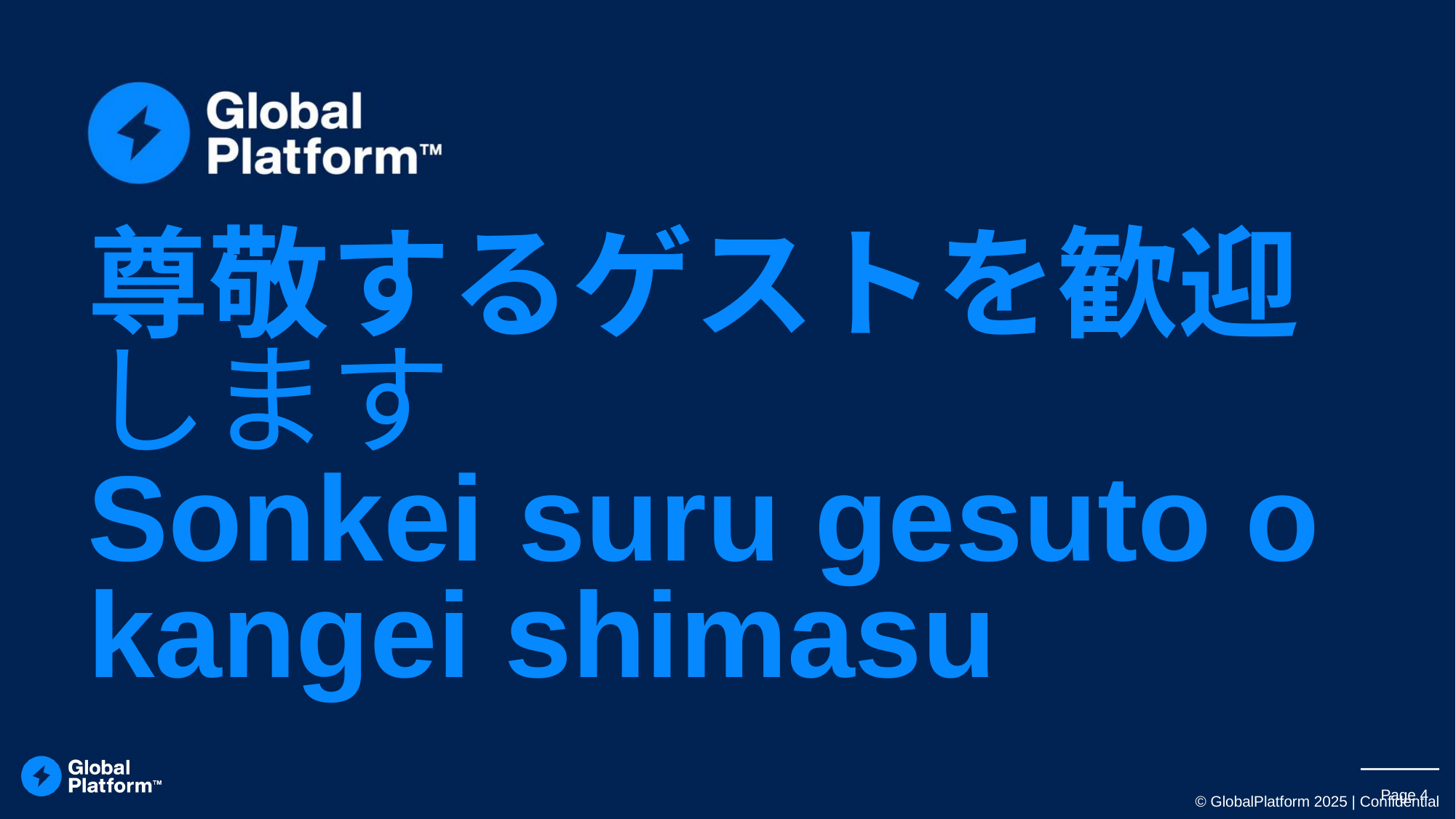

# 尊敬するゲストを歓迎します Sonkei suru gesuto o kangei shimasu